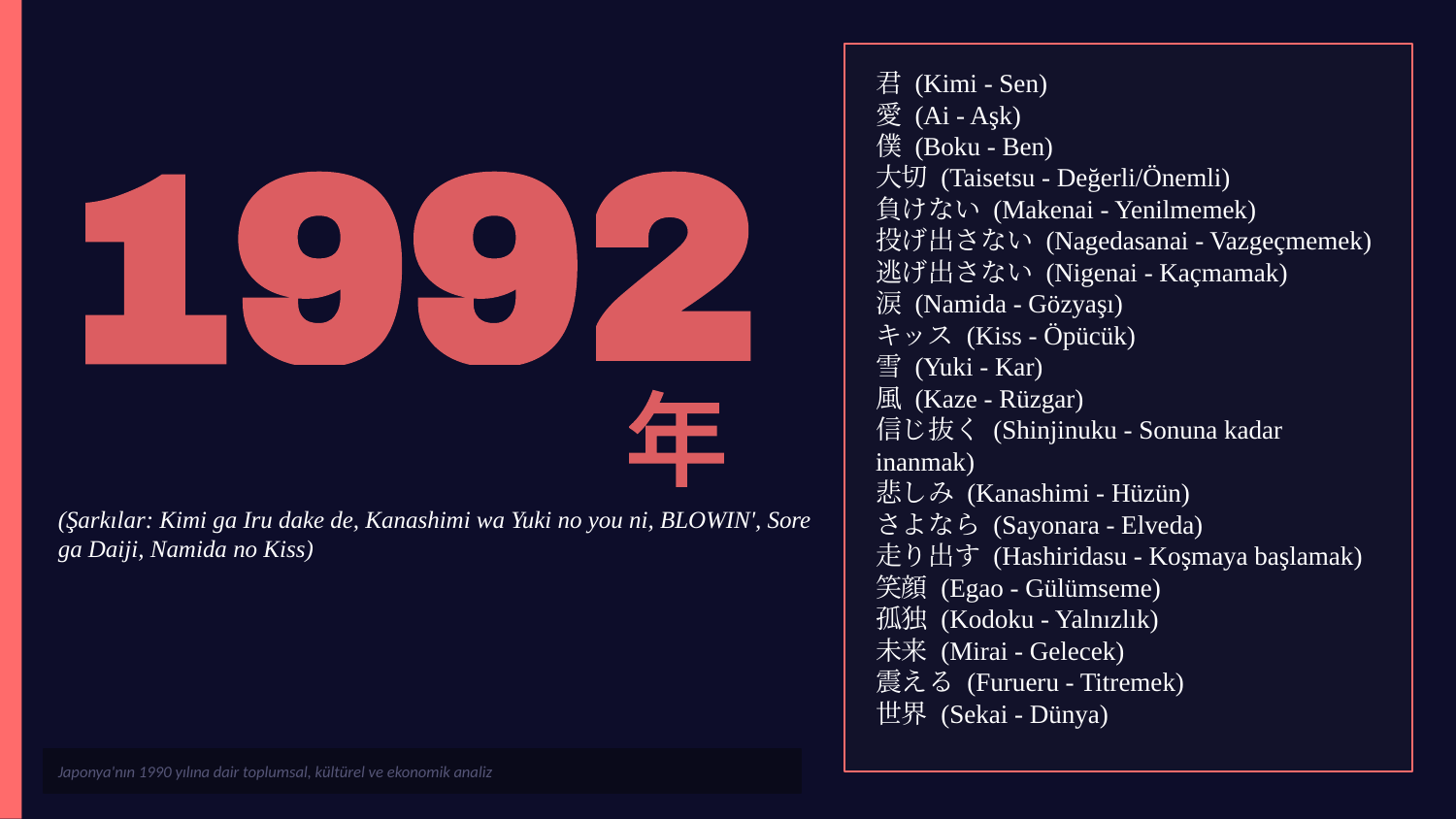

君 (Kimi - Sen)
愛 (Ai - Aşk)
僕 (Boku - Ben)
大切 (Taisetsu - Değerli/Önemli)
負けない (Makenai - Yenilmemek)
投げ出さない (Nagedasanai - Vazgeçmemek)
逃げ出さない (Nigenai - Kaçmamak)
涙 (Namida - Gözyaşı)
キッス (Kiss - Öpücük)
雪 (Yuki - Kar)
風 (Kaze - Rüzgar)
信じ抜く (Shinjinuku - Sonuna kadar inanmak)
悲しみ (Kanashimi - Hüzün)
さよなら (Sayonara - Elveda)
走り出す (Hashiridasu - Koşmaya başlamak)
笑顔 (Egao - Gülümseme)
孤独 (Kodoku - Yalnızlık)
未来 (Mirai - Gelecek)
震える (Furueru - Titremek)
世界 (Sekai - Dünya)
1992
年
(Şarkılar: Kimi ga Iru dake de, Kanashimi wa Yuki no you ni, BLOWIN', Sore ga Daiji, Namida no Kiss)

Japonya'nın 1990 yılına dair toplumsal, kültürel ve ekonomik analiz